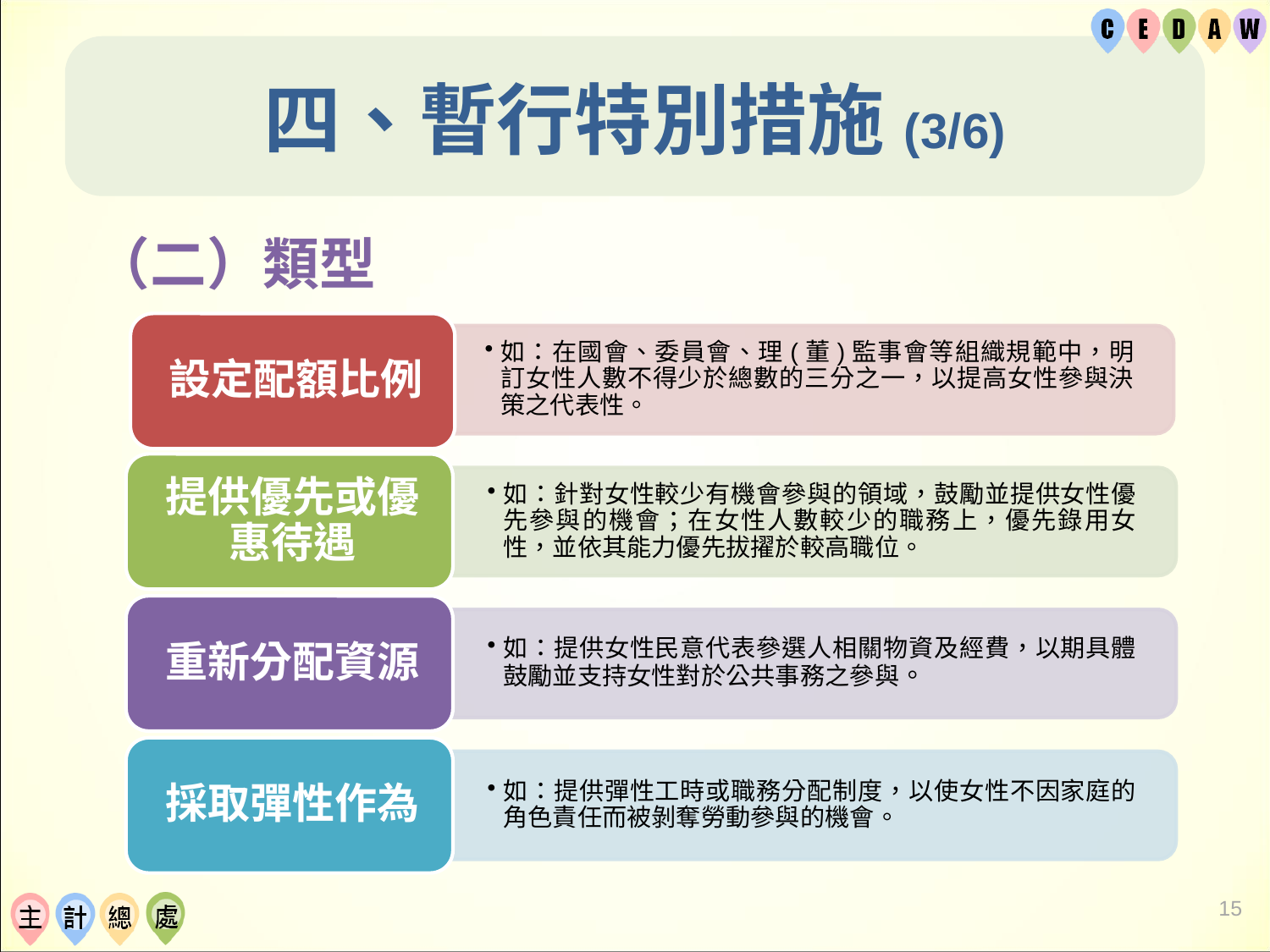

# 四、暫行特別措施(3/6)
 （二）類型
如：在國會、委員會、理(董)監事會等組織規範中，明訂女性人數不得少於總數的三分之一，以提高女性參與決策之代表性。
設定配額比例
如：針對女性較少有機會參與的領域，鼓勵並提供女性優先參與的機會；在女性人數較少的職務上，優先錄用女性，並依其能力優先拔擢於較高職位。
提供優先或優惠待遇
如：提供女性民意代表參選人相關物資及經費，以期具體鼓勵並支持女性對於公共事務之參與。
重新分配資源
如：提供彈性工時或職務分配制度，以使女性不因家庭的角色責任而被剝奪勞動參與的機會。
採取彈性作為
15